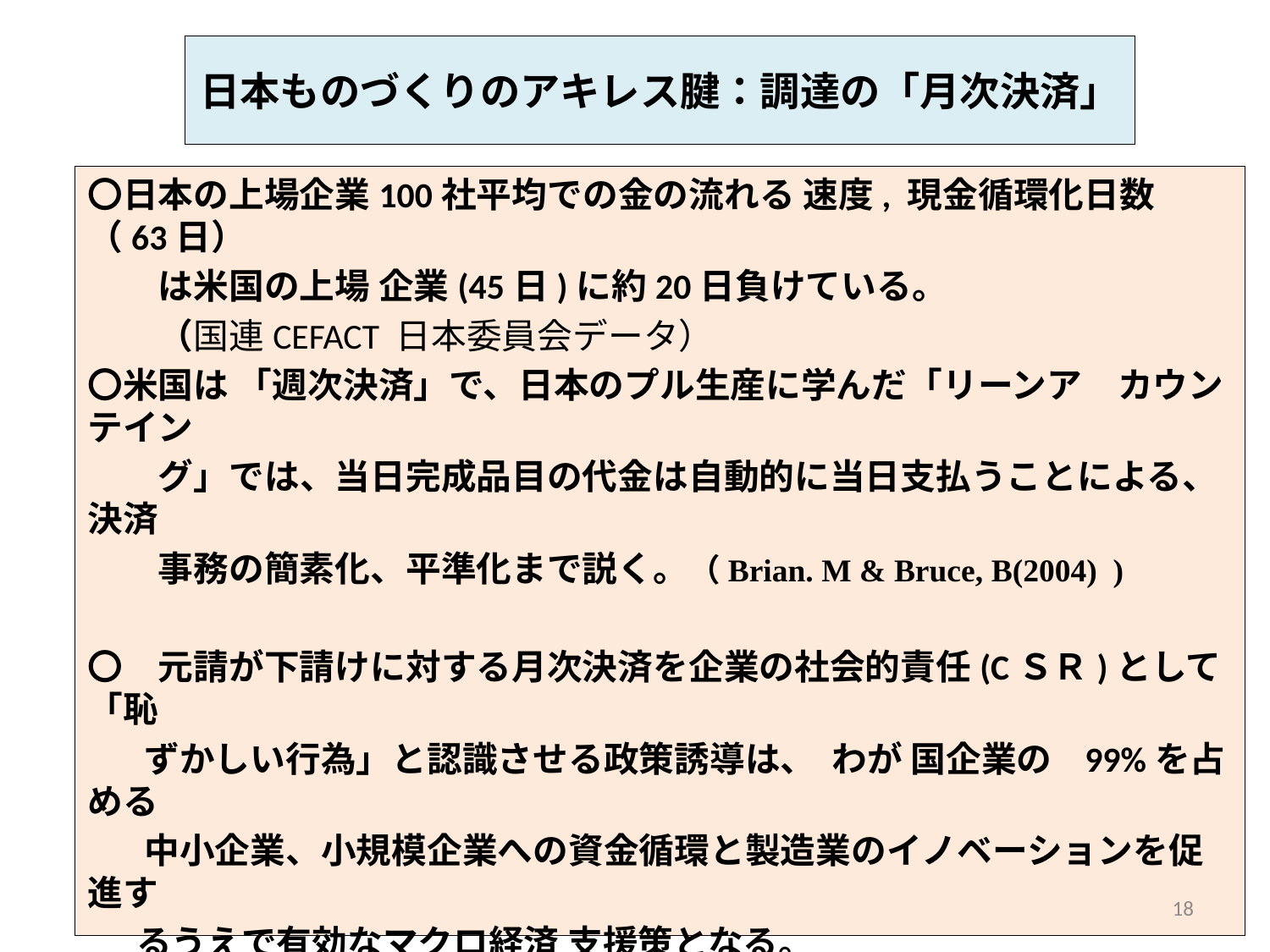

# 日本ものづくりのアキレス腱：調達の「月次決済」
〇日本の上場企業100社平均での金の流れる 速度, 現金循環化日数（63日）
　　は米国の上場 企業(45日)に約20日負けている。
　　（国連CEFACT 日本委員会データ）
〇米国は 「週次決済」で、日本のプル生産に学んだ「リーンア　カウンテイン
　　グ」では、当日完成品目の代金は自動的に当日支払うことによる、決済
　　事務の簡素化、平準化まで説く。（Brian. M & Bruce, B(2004)  )

〇　元請が下請けに対する月次決済を企業の社会的責任(CＳＲ)として「恥
      ずかしい行為」と認識させる政策誘導は、  わが 国企業の   99%を占める
      中小企業、小規模企業への資金循環と製造業のイノベーションを促進す
     るうえで有効なマクロ経済 支援策となる。

◎  IoTで物の流れと一体化すれば、金の流れの迅速化はもとより、派生効果
　　として、伝票処理はペーパーレス、決算棚卸 業務まで消滅する。
18